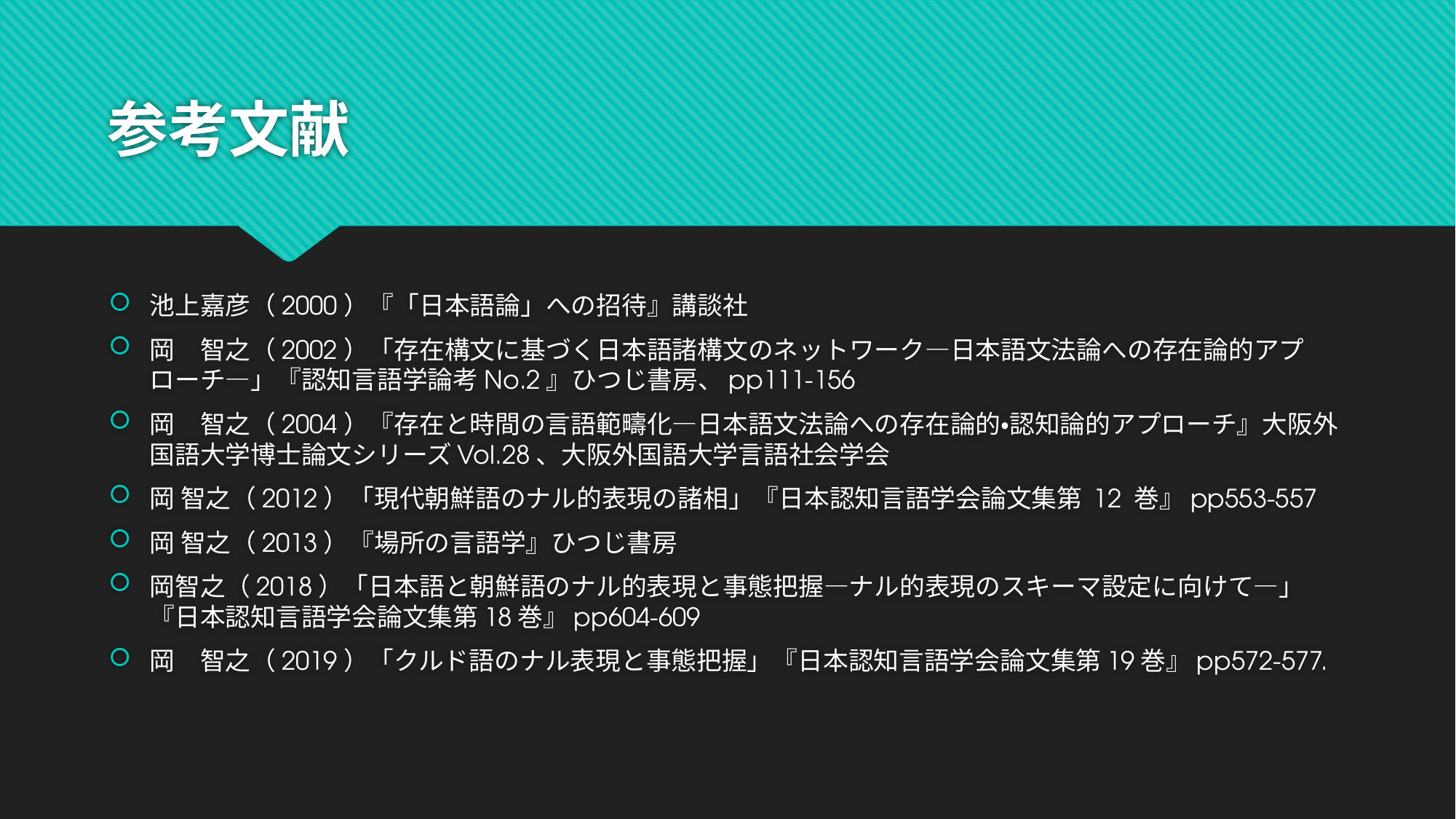

# 参考文献
池上嘉彦（2000）『「日本語論」への招待』講談社
岡　智之（2002）「存在構文に基づく日本語諸構文のネットワーク―日本語文法論への存在論的アプローチ―」『認知言語学論考No.2』ひつじ書房、pp111-156
岡　智之（2004）『存在と時間の言語範疇化―日本語文法論への存在論的・認知論的アプローチ』大阪外国語大学博士論文シリーズVol.28、大阪外国語大学言語社会学会
岡 智之（2012）「現代朝鮮語のナル的表現の諸相」『日本認知言語学会論文集第 12 巻』pp553-557
岡 智之（2013）『場所の言語学』ひつじ書房
岡智之（2018）「日本語と朝鮮語のナル的表現と事態把握―ナル的表現のスキーマ設定に向けて―」『日本認知言語学会論文集第18巻』pp604-609
岡　智之（2019）「クルド語のナル表現と事態把握」『日本認知言語学会論文集第19巻』pp572-577.